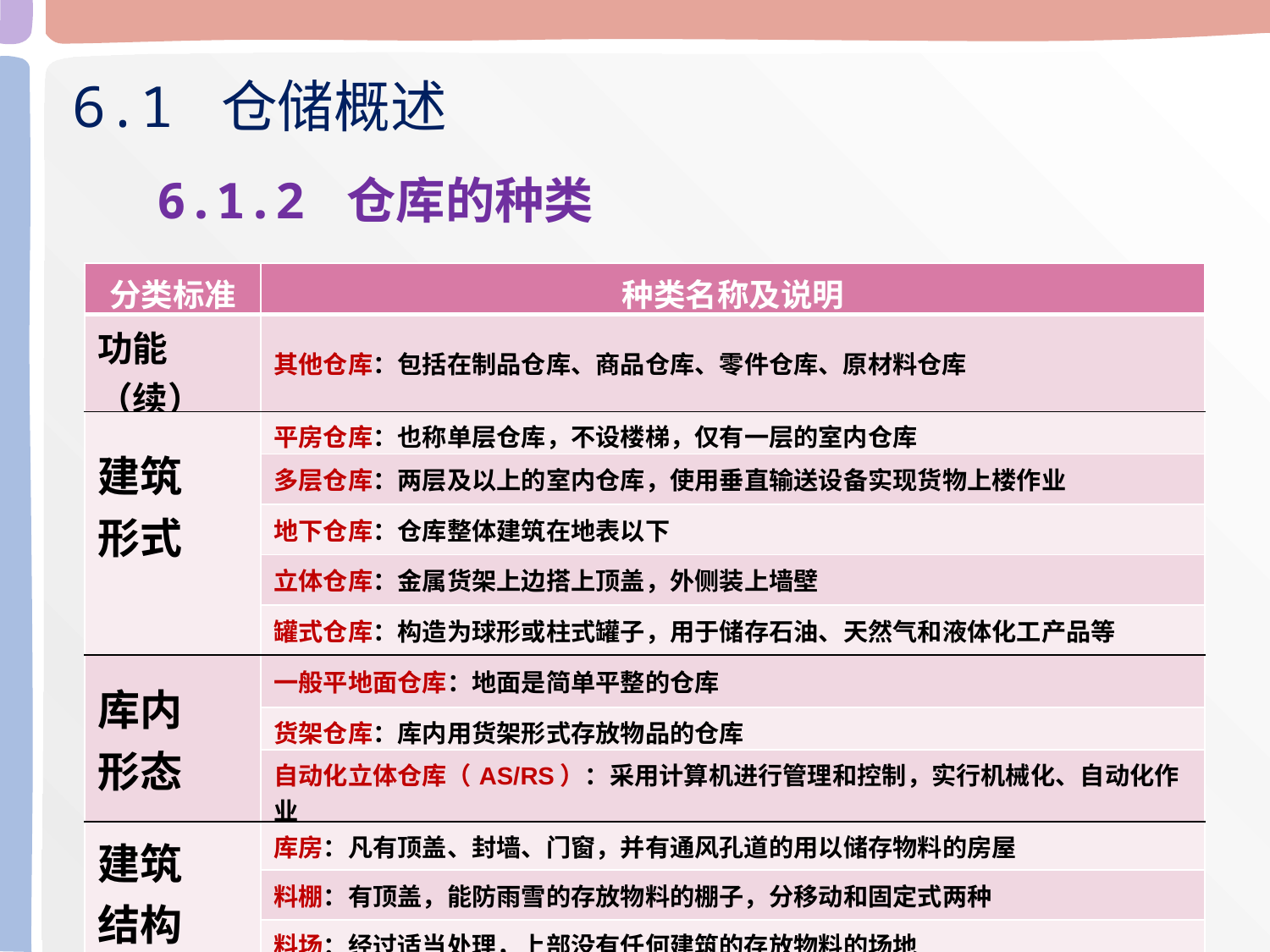

6.1 仓储概述
6.1.2 仓库的种类
| 分类标准 | 种类名称及说明 |
| --- | --- |
| 功能（续） | 其他仓库：包括在制品仓库、商品仓库、零件仓库、原材料仓库 |
| 建筑 形式 | 平房仓库：也称单层仓库，不设楼梯，仅有一层的室内仓库 |
|  | 多层仓库：两层及以上的室内仓库，使用垂直输送设备实现货物上楼作业 |
|  | 地下仓库：仓库整体建筑在地表以下 |
|  | 立体仓库：金属货架上边搭上顶盖，外侧装上墙壁 |
|  | 罐式仓库：构造为球形或柱式罐子，用于储存石油、天然气和液体化工产品等 |
| 库内 形态 | 一般平地面仓库：地面是简单平整的仓库 |
|  | 货架仓库：库内用货架形式存放物品的仓库 |
|  | 自动化立体仓库（AS/RS）：采用计算机进行管理和控制，实行机械化、自动化作业 |
| 建筑 结构 | 库房：凡有顶盖、封墙、门窗，并有通风孔道的用以储存物料的房屋 |
|  | 料棚：有顶盖，能防雨雪的存放物料的棚子，分移动和固定式两种 |
|  | 料场：经过适当处理，上部没有任何建筑的存放物料的场地 |